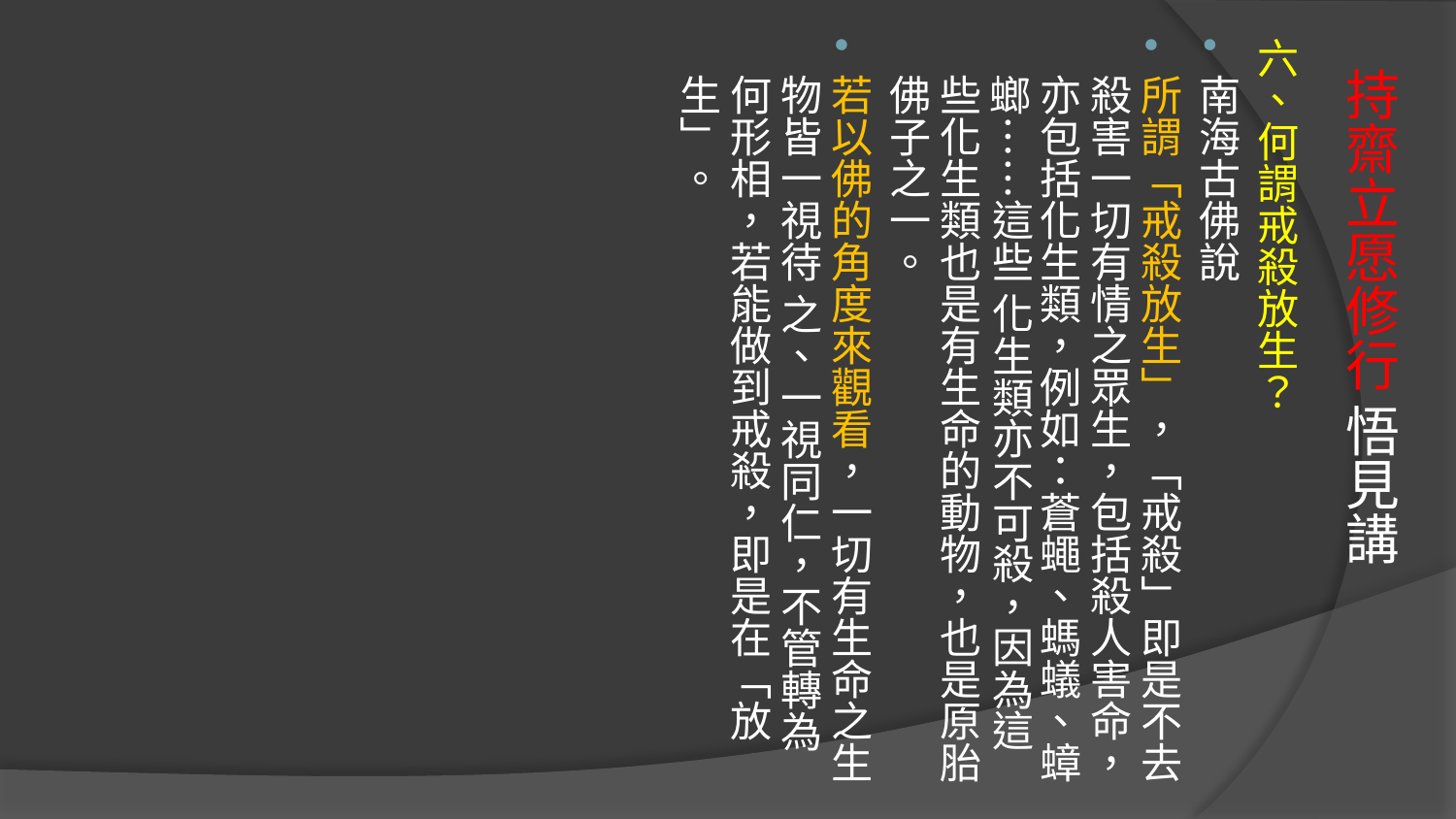

六、何謂戒殺放生？
南海古佛說
所謂「戒殺放生」，「戒殺」即是不去殺害一切有情之眾生，包括殺人害命，亦包括化生類，例如：蒼蠅、螞蟻、蟑螂……這些 化生類亦不可殺，因為這些化生類也是有生命的動物，也是原胎佛子之一。
若以佛的角度來觀看，一切有生命之生物皆一視待 之、一視同仁，不管轉為何形相，若能做到戒殺，即是在「放生」。

# 持齋立愿修行 悟見講